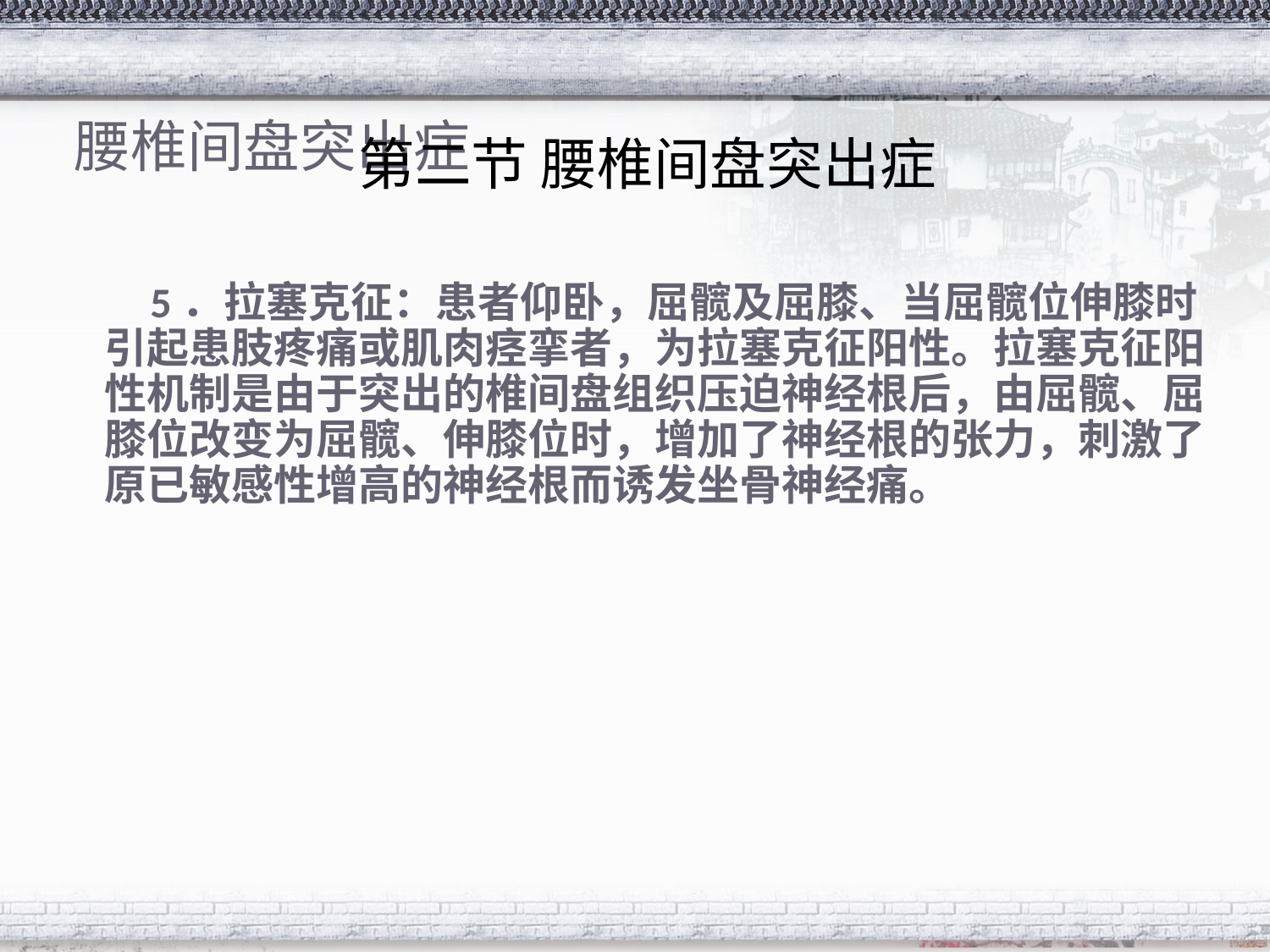

# 腰椎间盘突出症
第二节 腰椎间盘突出症
          5．拉塞克征：患者仰卧，屈髋及屈膝、当屈髋位伸膝时引起患肢疼痛或肌肉痉挛者，为拉塞克征阳性。拉塞克征阳性机制是由于突出的椎间盘组织压迫神经根后，由屈髋、屈膝位改变为屈髋、伸膝位时，增加了神经根的张力，刺激了原已敏感性增高的神经根而诱发坐骨神经痛。